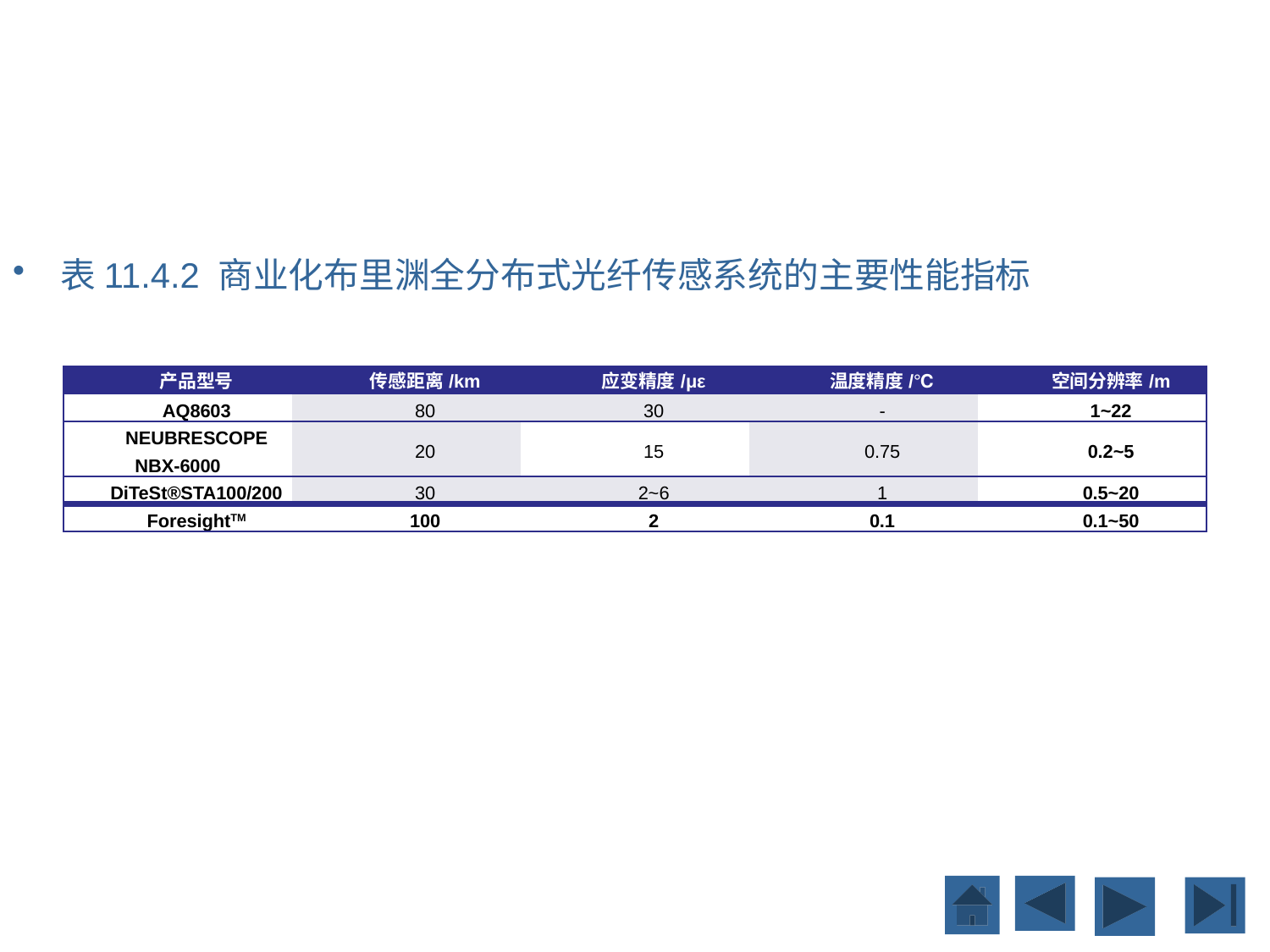

表11.4.2 商业化布里渊全分布式光纤传感系统的主要性能指标

| 产品型号 | 传感距离/km | 应变精度/με | 温度精度/℃ | 空间分辨率/m |
| --- | --- | --- | --- | --- |
| AQ8603 | 80 | 30 | - | 1~22 |
| NEUBRESCOPE NBX-6000 | 20 | 15 | 0.75 | 0.2~5 |
| DiTeSt®STA100/200 | 30 | 2~6 | 1 | 0.5~20 |
| ForesightTM | 100 | 2 | 0.1 | 0.1~50 |